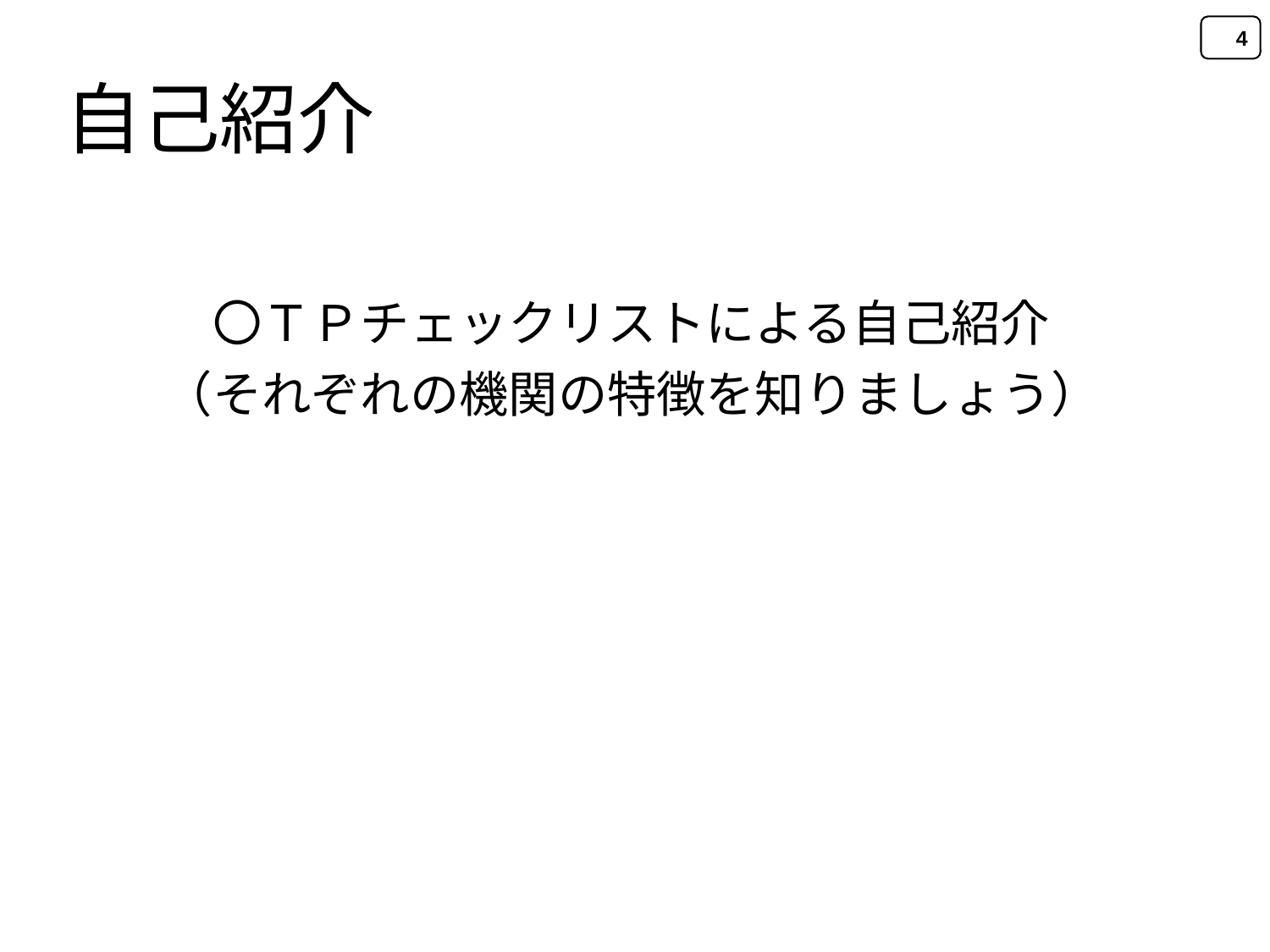

4

# 自己紹介
　　　〇ＴＰチェックリストによる自己紹介
　　（それぞれの機関の特徴を知りましょう）